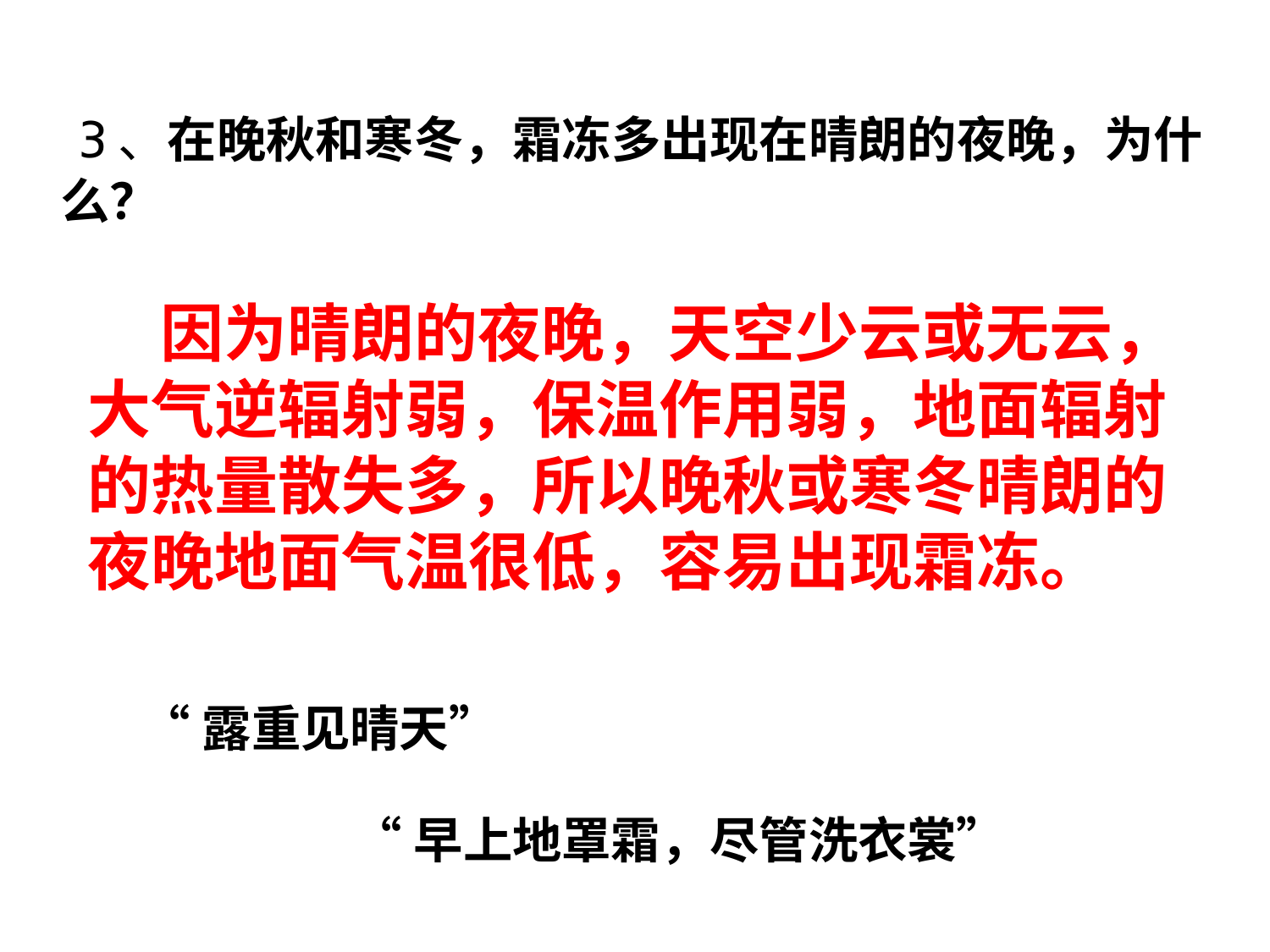

3、在晚秋和寒冬，霜冻多出现在晴朗的夜晚，为什么？
    因为晴朗的夜晚，天空少云或无云，大气逆辐射弱，保温作用弱，地面辐射的热量散失多，所以晚秋或寒冬晴朗的夜晚地面气温很低，容易出现霜冻。
“露重见晴天”
“早上地罩霜，尽管洗衣裳”